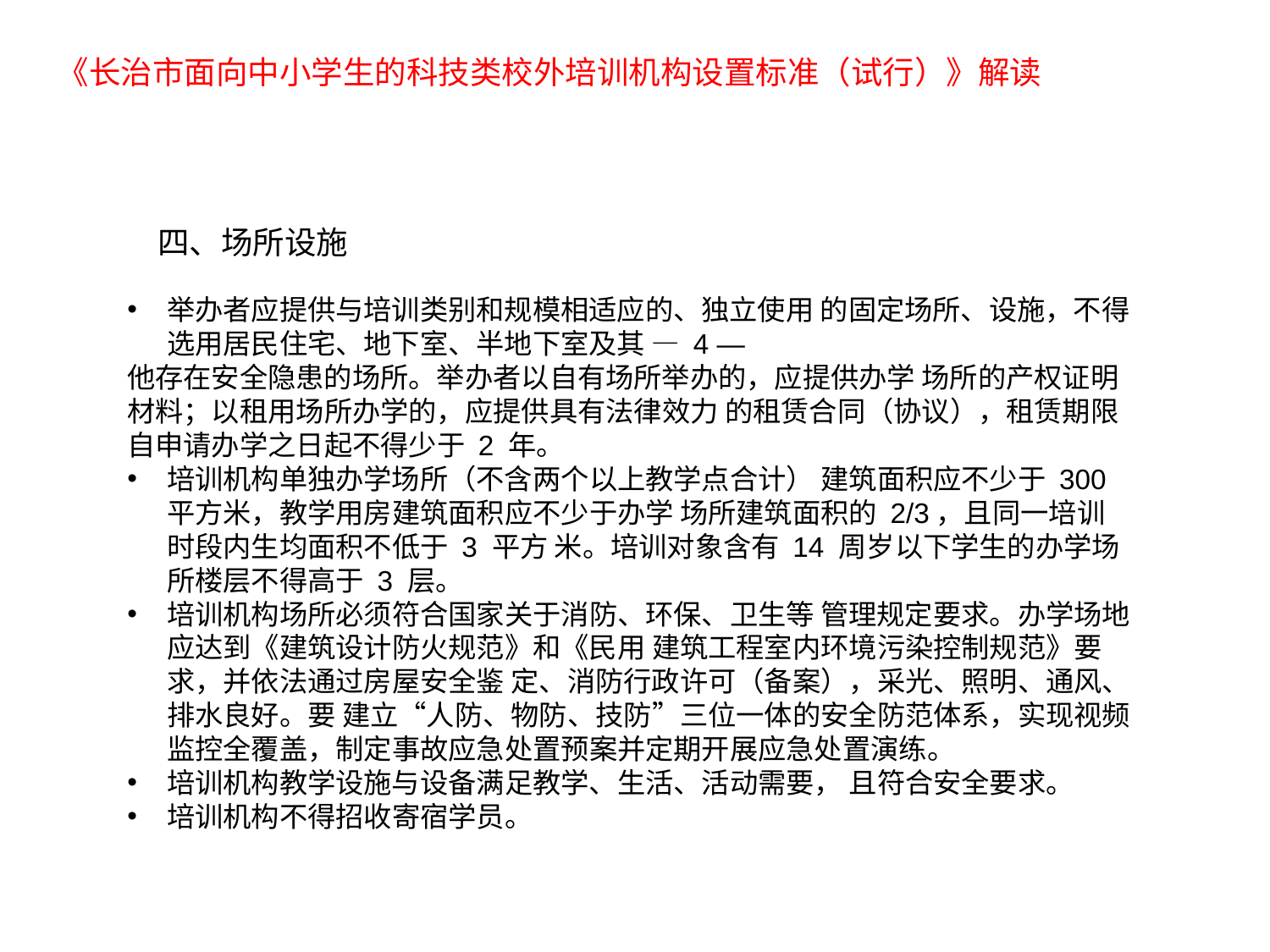

《长治市面向中小学生的科技类校外培训机构设置标准（试行）》解读
四、场所设施
举办者应提供与培训类别和规模相适应的、独立使用 的固定场所、设施，不得选用居民住宅、地下室、半地下室及其 ― 4 ―
他存在安全隐患的场所。举办者以自有场所举办的，应提供办学 场所的产权证明材料；以租用场所办学的，应提供具有法律效力 的租赁合同（协议），租赁期限自申请办学之日起不得少于 2 年。
培训机构单独办学场所（不含两个以上教学点合计） 建筑面积应不少于 300 平方米，教学用房建筑面积应不少于办学 场所建筑面积的 2/3，且同一培训时段内生均面积不低于 3 平方 米。培训对象含有 14 周岁以下学生的办学场所楼层不得高于 3 层。
培训机构场所必须符合国家关于消防、环保、卫生等 管理规定要求。办学场地应达到《建筑设计防火规范》和《民用 建筑工程室内环境污染控制规范》要求，并依法通过房屋安全鉴 定、消防行政许可（备案），采光、照明、通风、排水良好。要 建立“人防、物防、技防”三位一体的安全防范体系，实现视频 监控全覆盖，制定事故应急处置预案并定期开展应急处置演练。
培训机构教学设施与设备满足教学、生活、活动需要， 且符合安全要求。
培训机构不得招收寄宿学员。